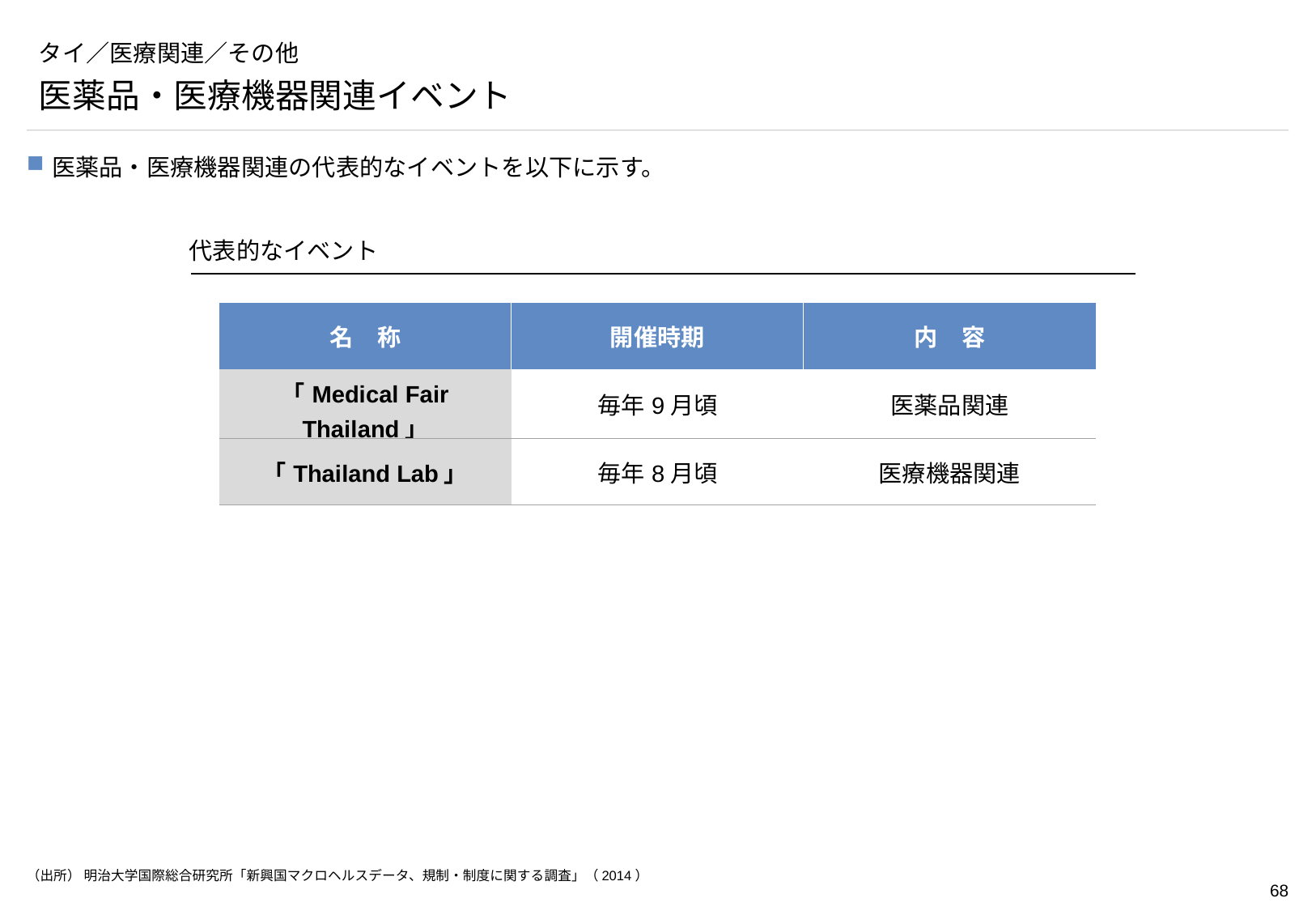

# タイ／医療関連／その他
医薬品・医療機器関連イベント
医薬品・医療機器関連の代表的なイベントを以下に示す。
代表的なイベント
| 名　称 | 開催時期 | 内　容 |
| --- | --- | --- |
| 「Medical Fair Thailand」 | 毎年9月頃 | 医薬品関連 |
| 「Thailand Lab」 | 毎年8月頃 | 医療機器関連 |
（出所） 明治大学国際総合研究所「新興国マクロヘルスデータ、規制・制度に関する調査」（2014）